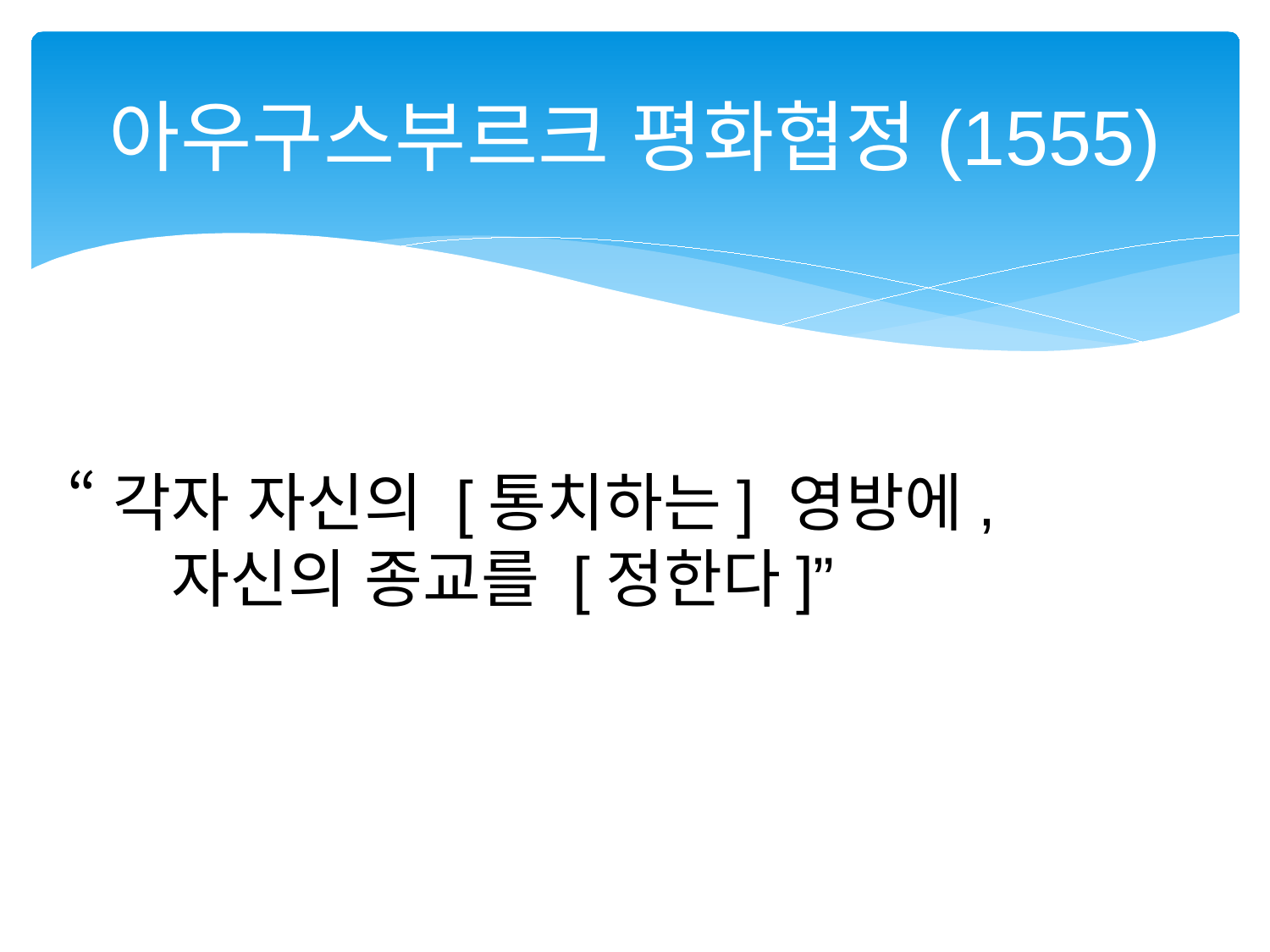

# 아우구스부르크 평화협정(1555)
“각자 자신의 [통치하는] 영방에,
     자신의 종교를 [정한다]”